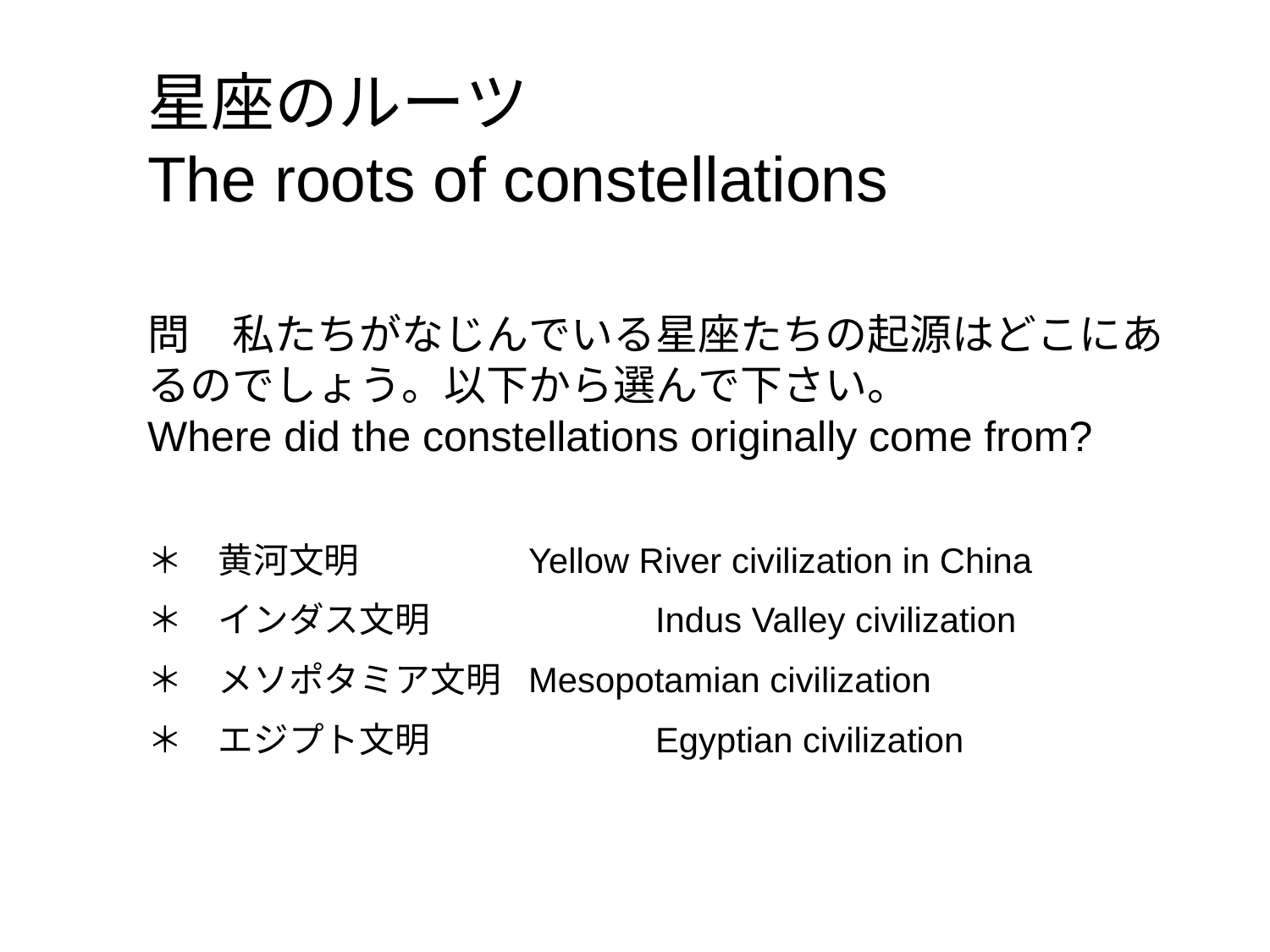

星座のルーツ
The roots of constellations

問　私たちがなじんでいる星座たちの起源はどこにあるのでしょう。以下から選んで下さい。
Where did the constellations originally come from?

＊　黄河文明		Yellow River civilization in China
＊　インダス文明		Indus Valley civilization
＊　メソポタミア文明	Mesopotamian civilization
＊　エジプト文明		Egyptian civilization